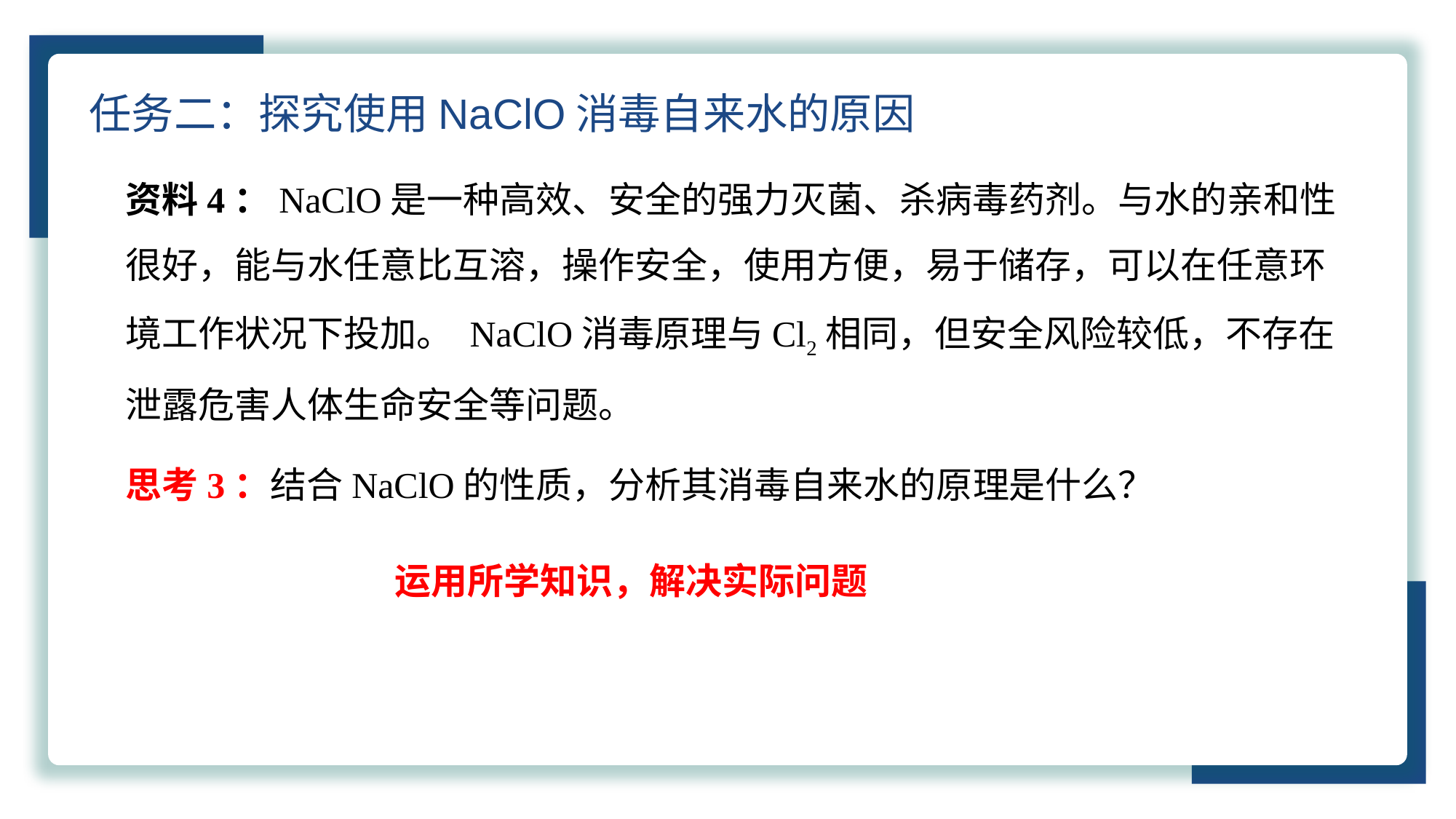

任务二：探究使用NaClO消毒自来水的原因
资料4：NaClO是一种高效、安全的强力灭菌、杀病毒药剂。与水的亲和性很好，能与水任意比互溶，操作安全，使用方便，易于储存，可以在任意环境工作状况下投加。 NaClO消毒原理与Cl2相同，但安全风险较低，不存在泄露危害人体生命安全等问题。
思考3：结合NaClO的性质，分析其消毒自来水的原理是什么？
运用所学知识，解决实际问题